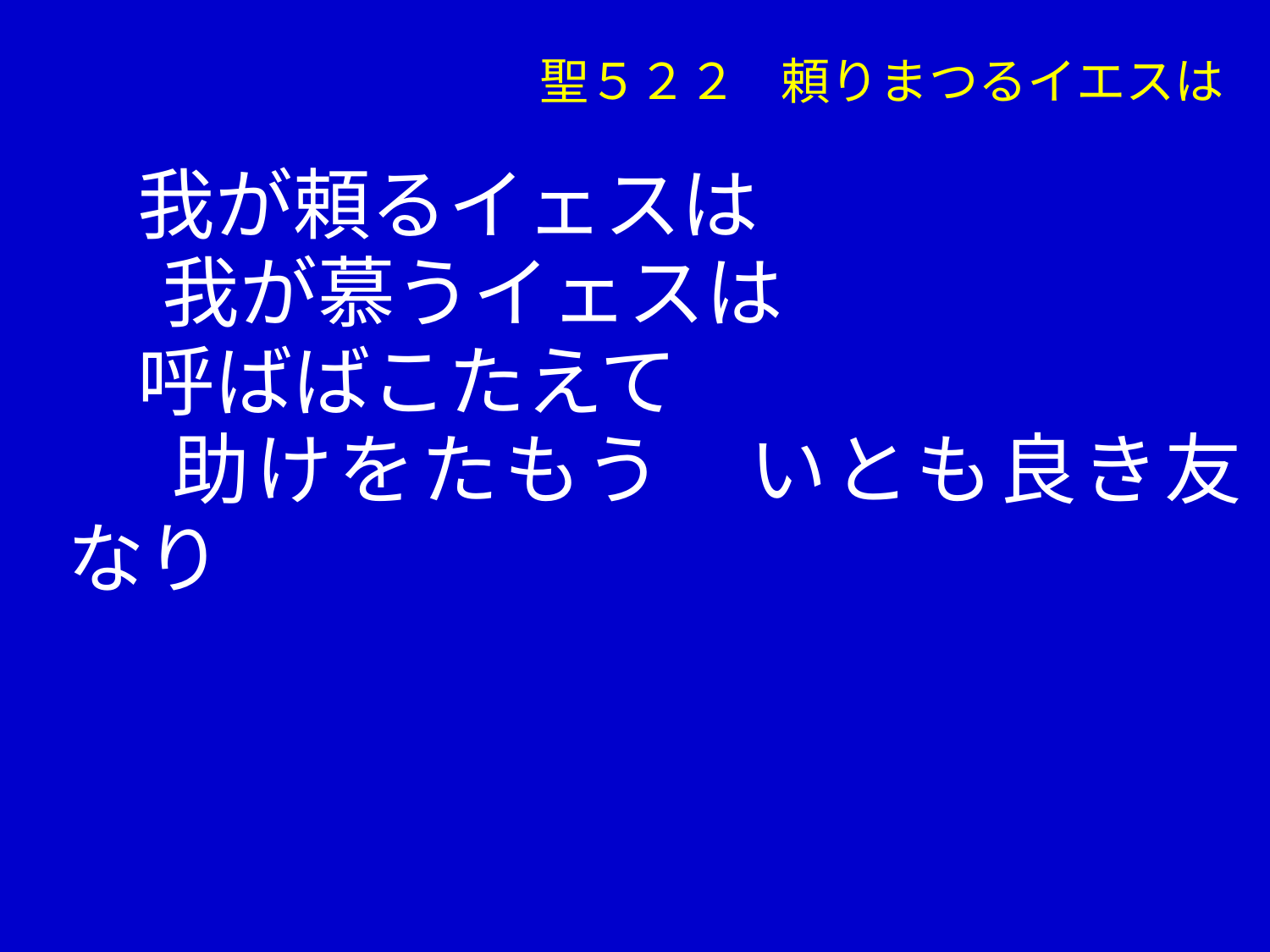

聖５２２    頼りまつるイエスは
   我が頼るイェスは
　 我が慕うイェスは
   呼ばばこたえて
　 助けをたもう　いとも良き友なり